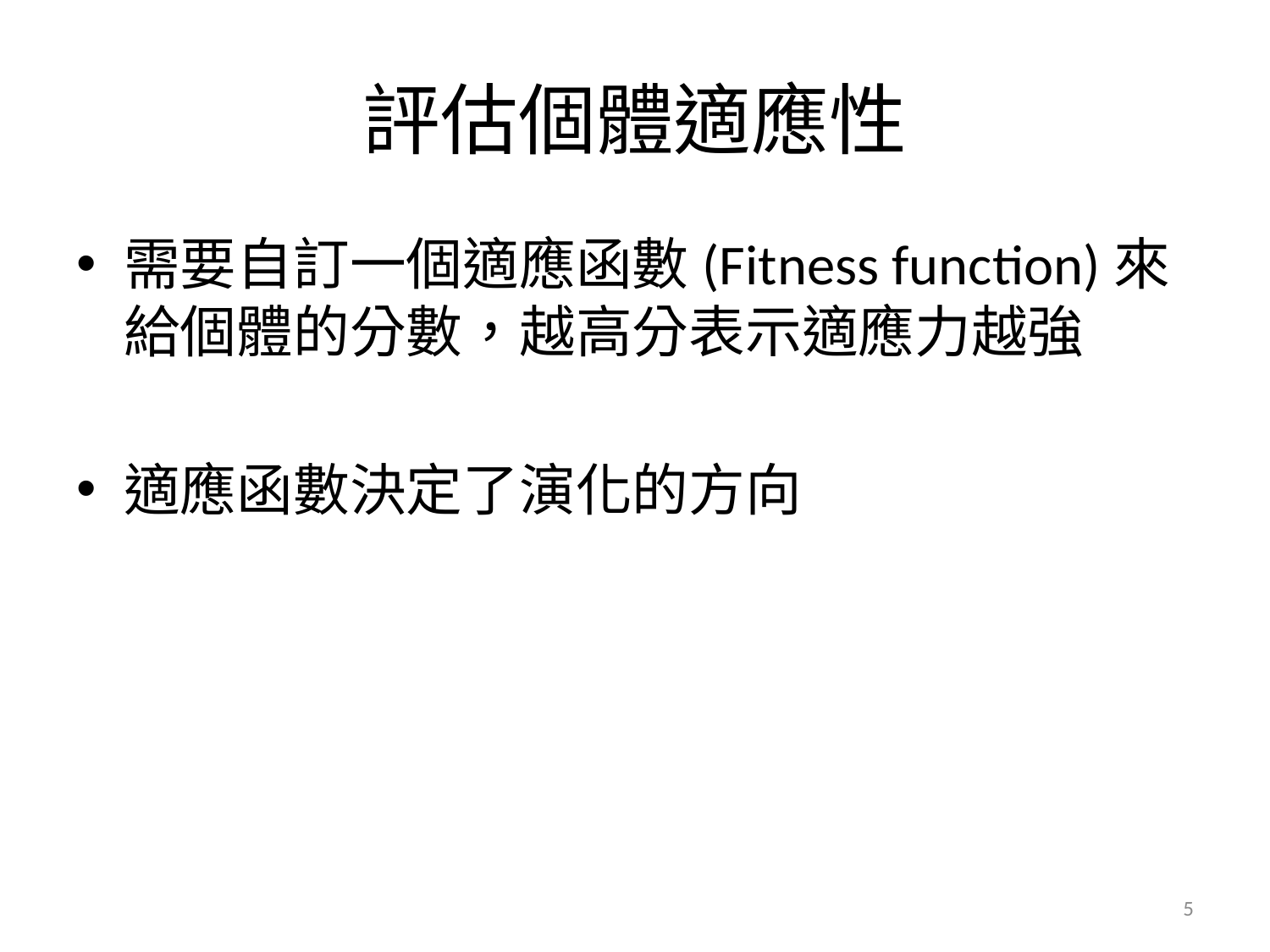

# 評估個體適應性
需要自訂一個適應函數(Fitness function)來給個體的分數，越高分表示適應力越強

適應函數決定了演化的方向
5